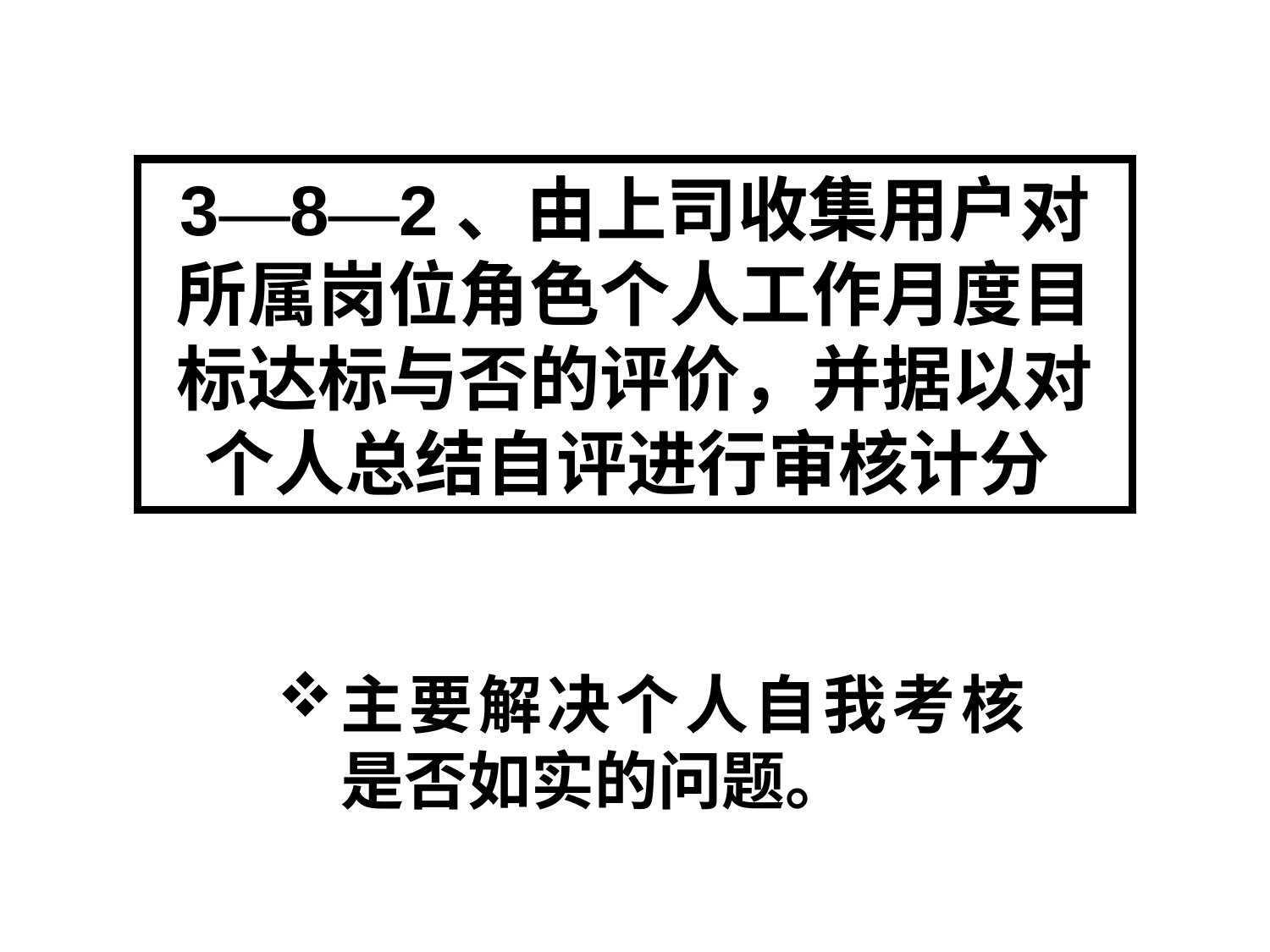

3—8—2、由上司收集用户对所属岗位角色个人工作月度目标达标与否的评价，并据以对个人总结自评进行审核计分
主要解决个人自我考核是否如实的问题。